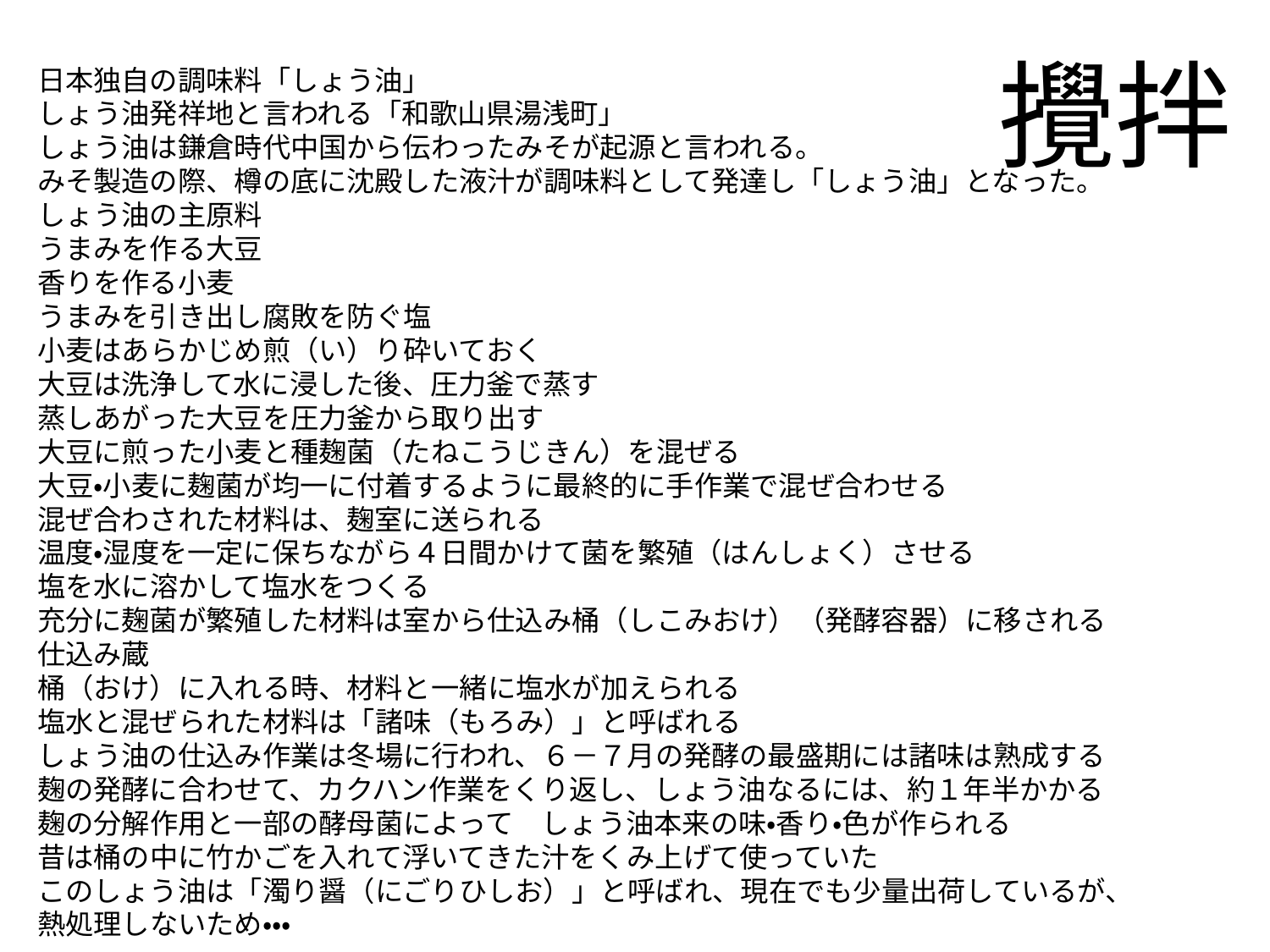

攪拌
日本独自の調味料「しょう油」
しょう油発祥地と言われる「和歌山県湯浅町」
しょう油は鎌倉時代中国から伝わったみそが起源と言われる。
みそ製造の際、樽の底に沈殿した液汁が調味料として発達し「しょう油」となった。
しょう油の主原料
うまみを作る大豆
香りを作る小麦
うまみを引き出し腐敗を防ぐ塩
小麦はあらかじめ煎（い）り砕いておく
大豆は洗浄して水に浸した後、圧力釜で蒸す
蒸しあがった大豆を圧力釜から取り出す
大豆に煎った小麦と種麹菌（たねこうじきん）を混ぜる
大豆・小麦に麹菌が均一に付着するように最終的に手作業で混ぜ合わせる
混ぜ合わされた材料は、麹室に送られる
温度・湿度を一定に保ちながら４日間かけて菌を繁殖（はんしょく）させる
塩を水に溶かして塩水をつくる
充分に麹菌が繁殖した材料は室から仕込み桶（しこみおけ）（発酵容器）に移される
仕込み蔵
桶（おけ）に入れる時、材料と一緒に塩水が加えられる
塩水と混ぜられた材料は「諸味（もろみ）」と呼ばれる
しょう油の仕込み作業は冬場に行われ、６－７月の発酵の最盛期には諸味は熟成する
麹の発酵に合わせて、カクハン作業をくり返し、しょう油なるには、約１年半かかる
麹の分解作用と一部の酵母菌によって　しょう油本来の味・香り・色が作られる
昔は桶の中に竹かごを入れて浮いてきた汁をくみ上げて使っていた
このしょう油は「濁り醤（にごりひしお）」と呼ばれ、現在でも少量出荷しているが、熱処理しないため・・・